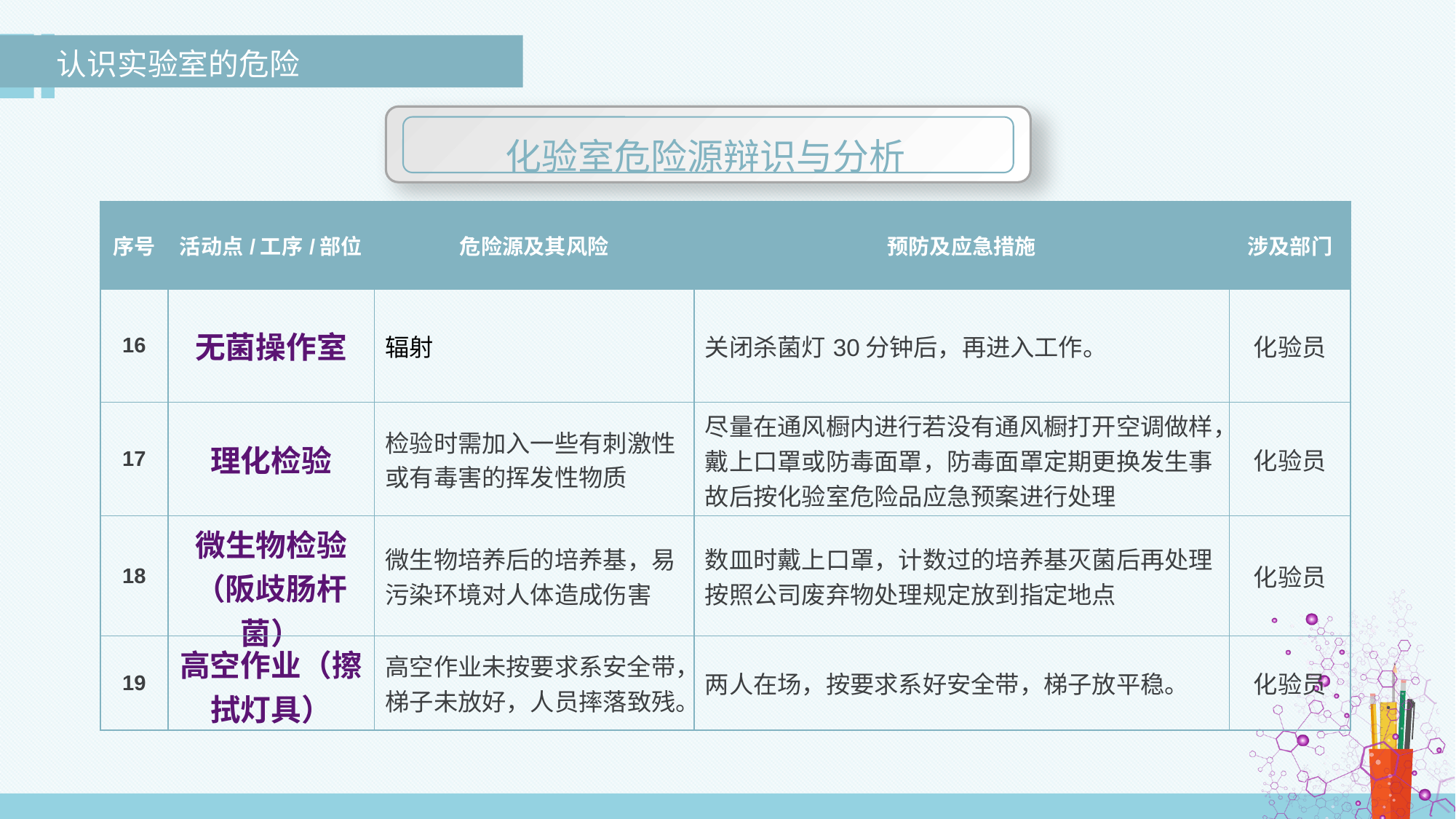

认识实验室的危险

化验室危险源辩识与分析

| 序号 | 活动点/工序/部位 | 危险源及其风险 | 预防及应急措施 | 涉及部门 |
| --- | --- | --- | --- | --- |
| 16 | 无菌操作室 | 辐射 | 关闭杀菌灯30分钟后，再进入工作。 | 化验员 |
| 17 | 理化检验 | 检验时需加入一些有刺激性或有毒害的挥发性物质 | 尽量在通风橱内进行若没有通风橱打开空调做样，戴上口罩或防毒面罩，防毒面罩定期更换发生事故后按化验室危险品应急预案进行处理 | 化验员 |
| 18 | 微生物检验（阪歧肠杆菌） | 微生物培养后的培养基，易污染环境对人体造成伤害 | 数皿时戴上口罩，计数过的培养基灭菌后再处理按照公司废弃物处理规定放到指定地点 | 化验员 |
| 19 | 高空作业（擦拭灯具） | 高空作业未按要求系安全带，梯子未放好，人员摔落致残。 | 两人在场，按要求系好安全带，梯子放平稳。 | 化验员 |